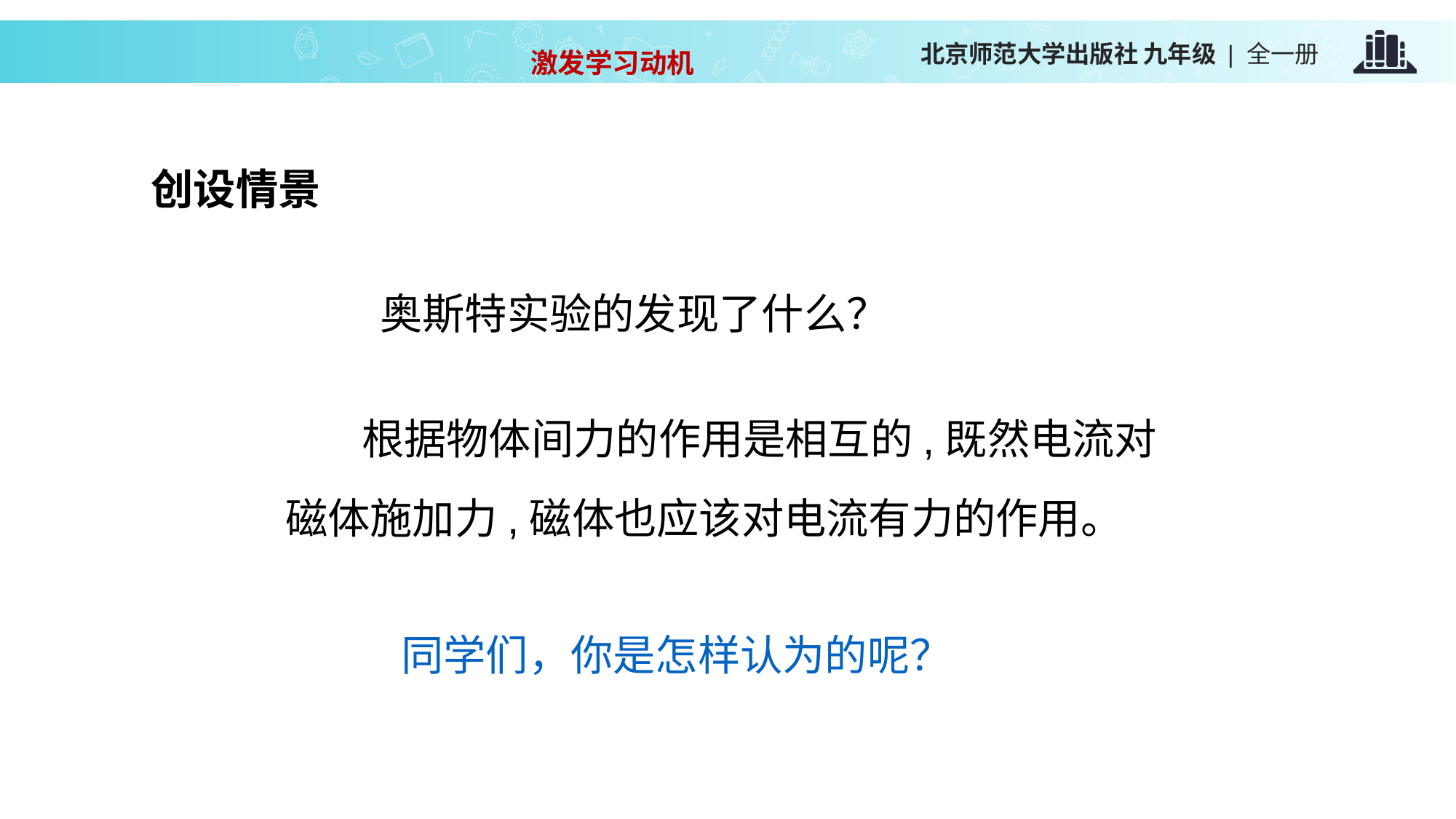

激发学习动机
创设情景
奥斯特实验的发现了什么？
       根据物体间力的作用是相互的,既然电流对磁体施加力,磁体也应该对电流有力的作用。
同学们，你是怎样认为的呢？